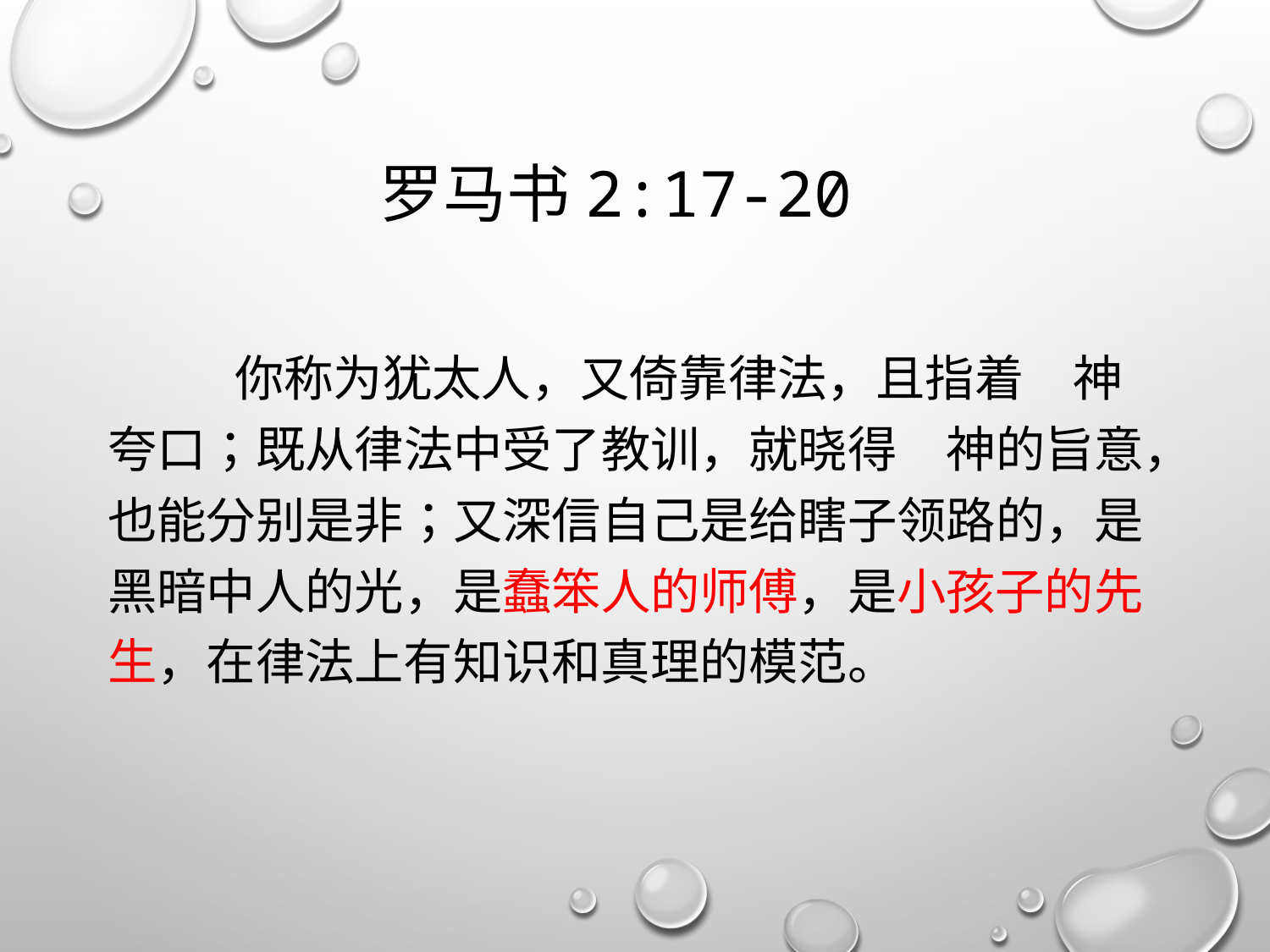

# 罗马书2:17-20
	你称为犹太人，又倚靠律法，且指着　神夸口；既从律法中受了教训，就晓得　神的旨意，也能分别是非；又深信自己是给瞎子领路的，是黑暗中人的光，是蠢笨人的师傅，是小孩子的先生，在律法上有知识和真理的模范。